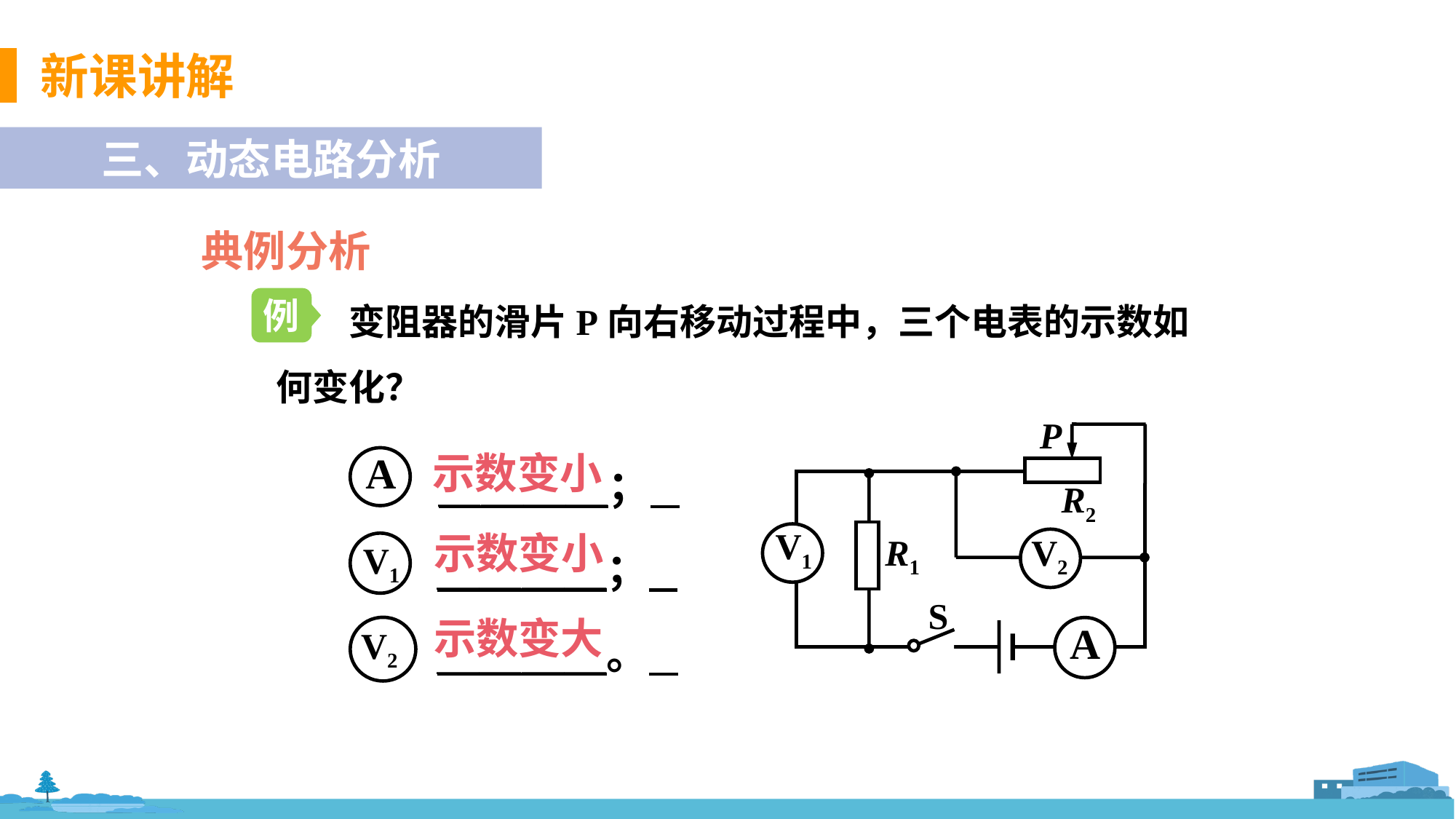

三、动态电路分析
典例分析
变阻器的滑片P向右移动过程中，三个电表的示数如何变化？

例
P

R2

V1

V2

R1

S
A

示数变小
A

＿＿＿＿；
示数变小

V1
＿＿＿＿；

示数变大

V2
＿＿＿＿。